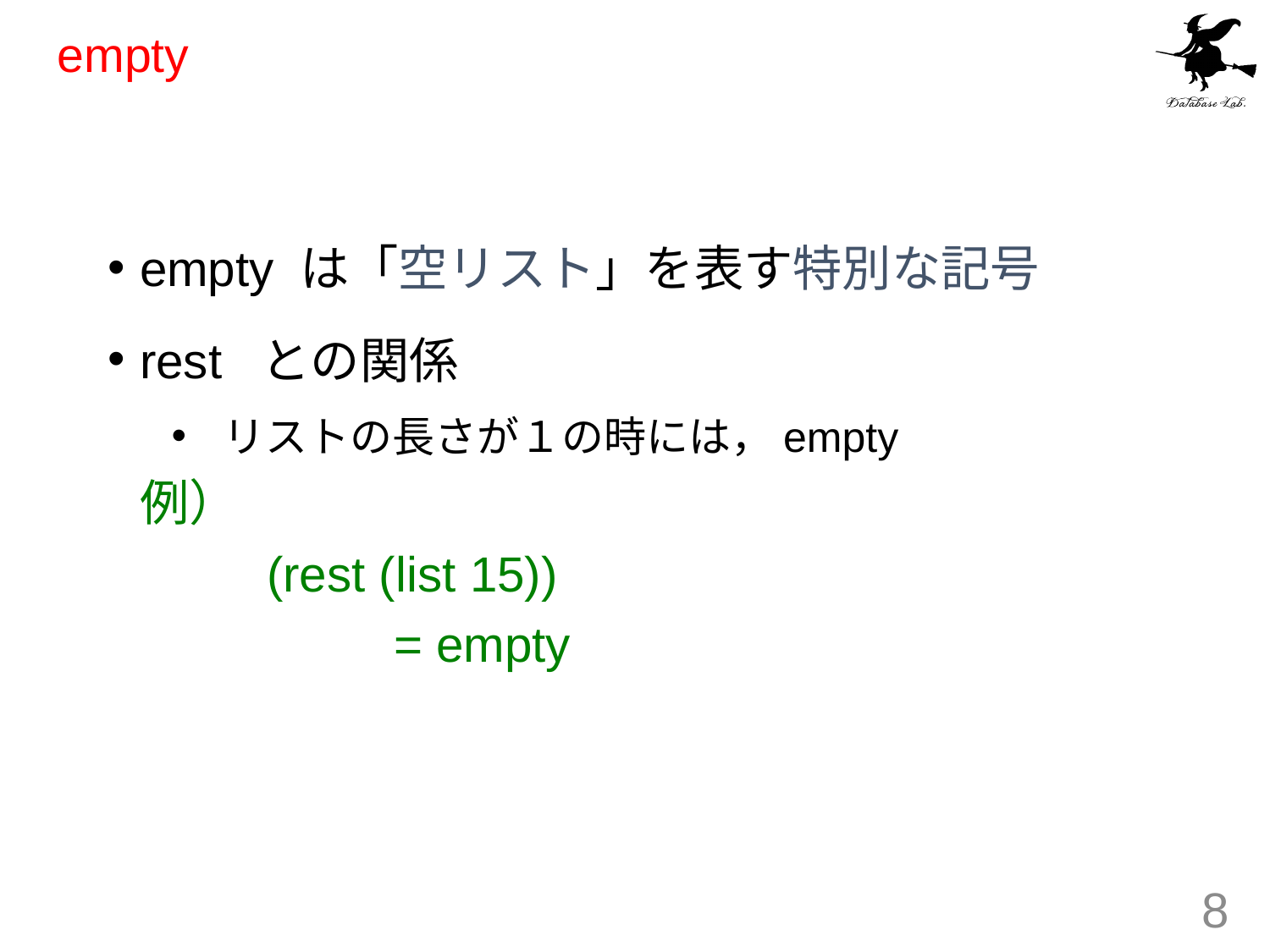

# empty
empty は「空リスト」を表す特別な記号
rest  との関係
 リストの長さが１の時には，empty
	例）
		(rest (list 15))
			= empty
8